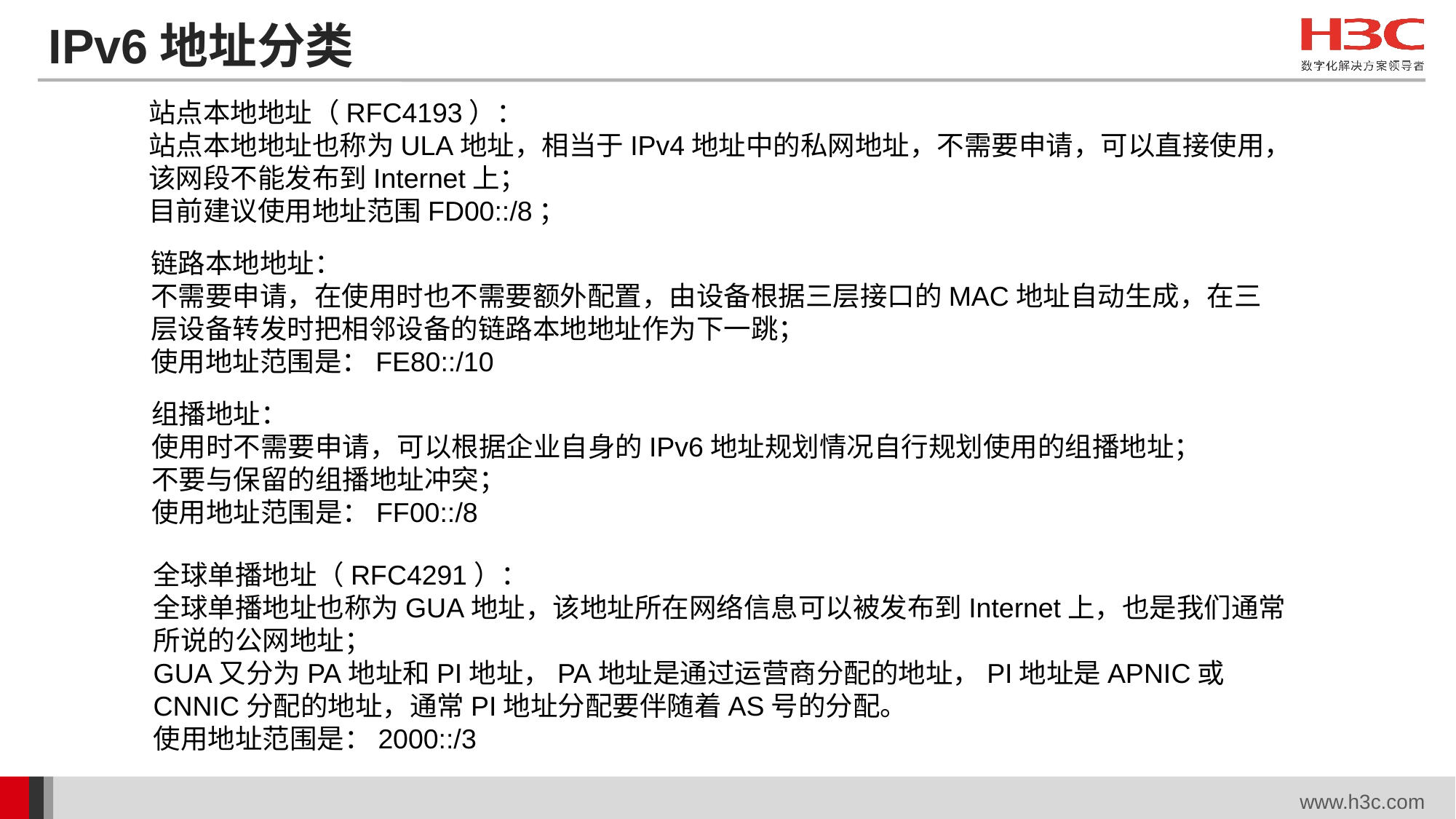

# IPv6地址分类
站点本地地址（RFC4193）：
站点本地地址也称为ULA地址，相当于IPv4地址中的私网地址，不需要申请，可以直接使用，该网段不能发布到Internet上；
目前建议使用地址范围FD00::/8；
链路本地地址：
不需要申请，在使用时也不需要额外配置，由设备根据三层接口的MAC地址自动生成，在三层设备转发时把相邻设备的链路本地地址作为下一跳；
使用地址范围是：FE80::/10
组播地址：
使用时不需要申请，可以根据企业自身的IPv6地址规划情况自行规划使用的组播地址；
不要与保留的组播地址冲突；
使用地址范围是：FF00::/8
全球单播地址（RFC4291）：
全球单播地址也称为GUA地址，该地址所在网络信息可以被发布到Internet上，也是我们通常所说的公网地址；
GUA又分为PA地址和PI地址，PA地址是通过运营商分配的地址，PI地址是APNIC或CNNIC分配的地址，通常PI地址分配要伴随着AS号的分配。
使用地址范围是：2000::/3